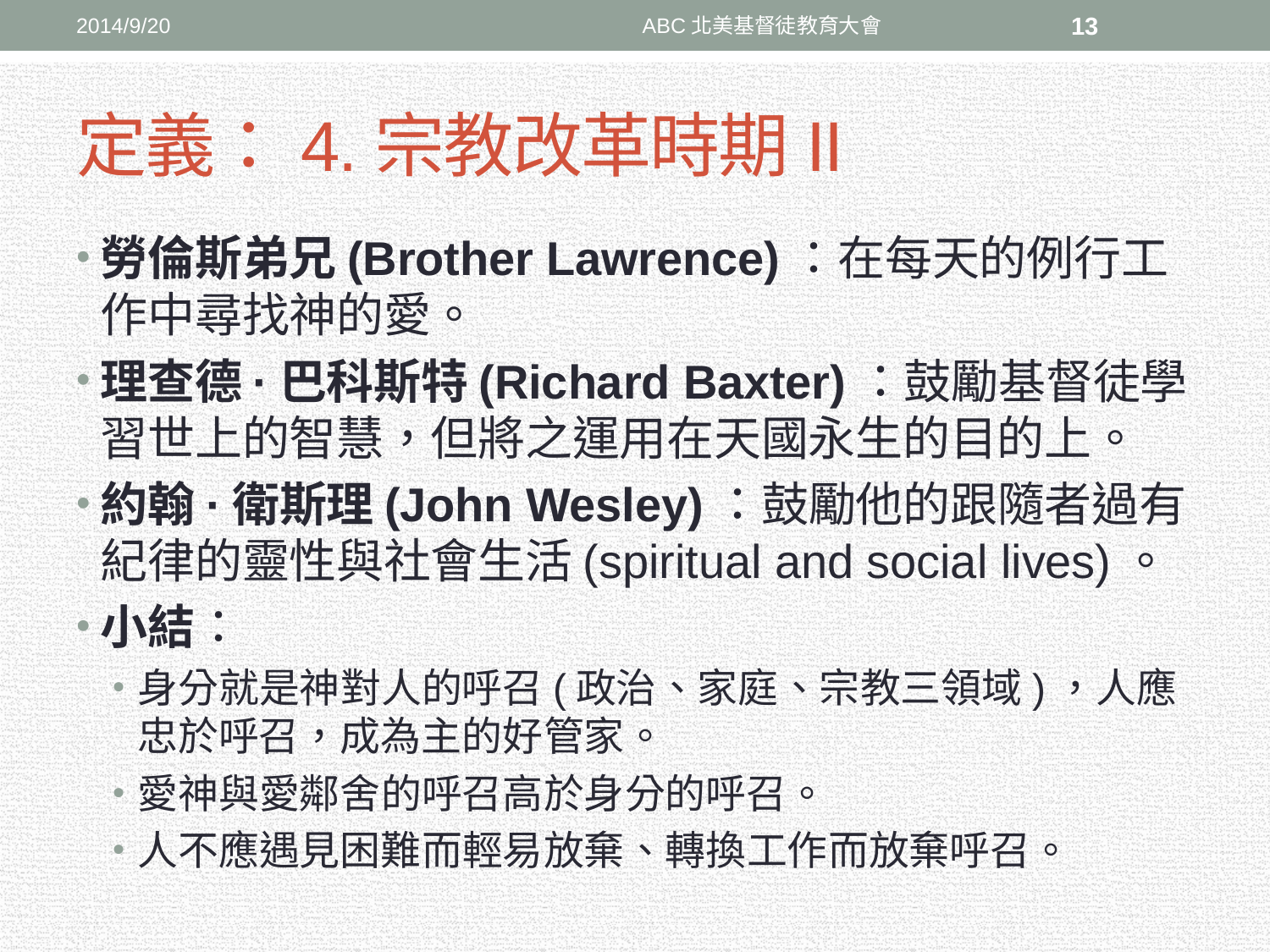

2014/9/20
ABC北美基督徒教育大會
13
# 定義：4.宗教改革時期II
勞倫斯弟兄(Brother Lawrence)：在每天的例行工作中尋找神的愛。
理查德·巴科斯特(Richard Baxter)：鼓勵基督徒學習世上的智慧，但將之運用在天國永生的目的上。
約翰·衛斯理(John Wesley)：鼓勵他的跟隨者過有紀律的靈性與社會生活(spiritual and social lives)。
小結：
身分就是神對人的呼召(政治、家庭、宗教三領域)，人應忠於呼召，成為主的好管家。
愛神與愛鄰舍的呼召高於身分的呼召。
人不應遇見困難而輕易放棄、轉換工作而放棄呼召。